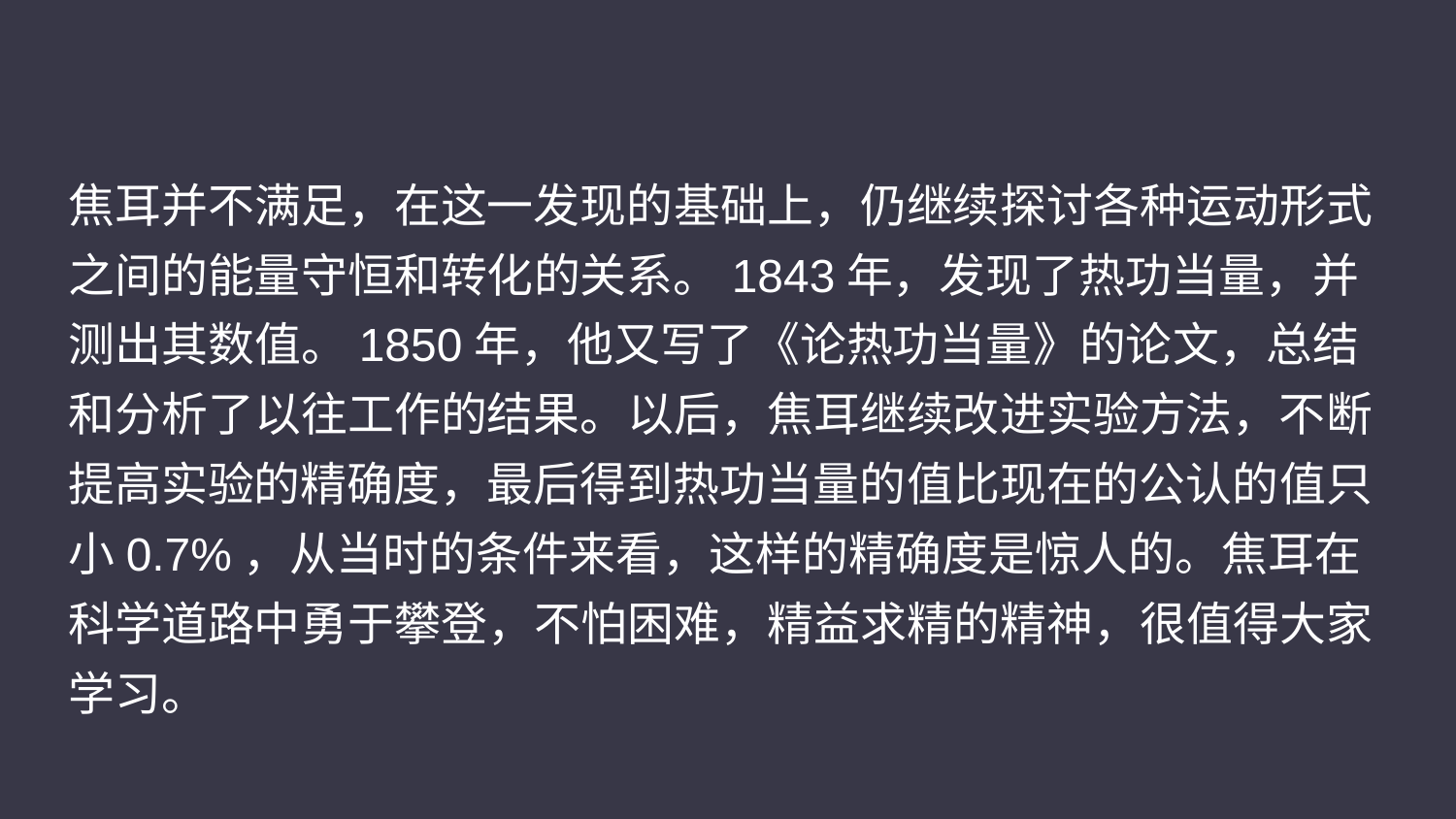

焦耳并不满足，在这一发现的基础上，仍继续探讨各种运动形式之间的能量守恒和转化的关系。1843年，发现了热功当量，并测出其数值。1850年，他又写了《论热功当量》的论文，总结和分析了以往工作的结果。以后，焦耳继续改进实验方法，不断提高实验的精确度，最后得到热功当量的值比现在的公认的值只小0.7%，从当时的条件来看，这样的精确度是惊人的。焦耳在科学道路中勇于攀登，不怕困难，精益求精的精神，很值得大家学习。